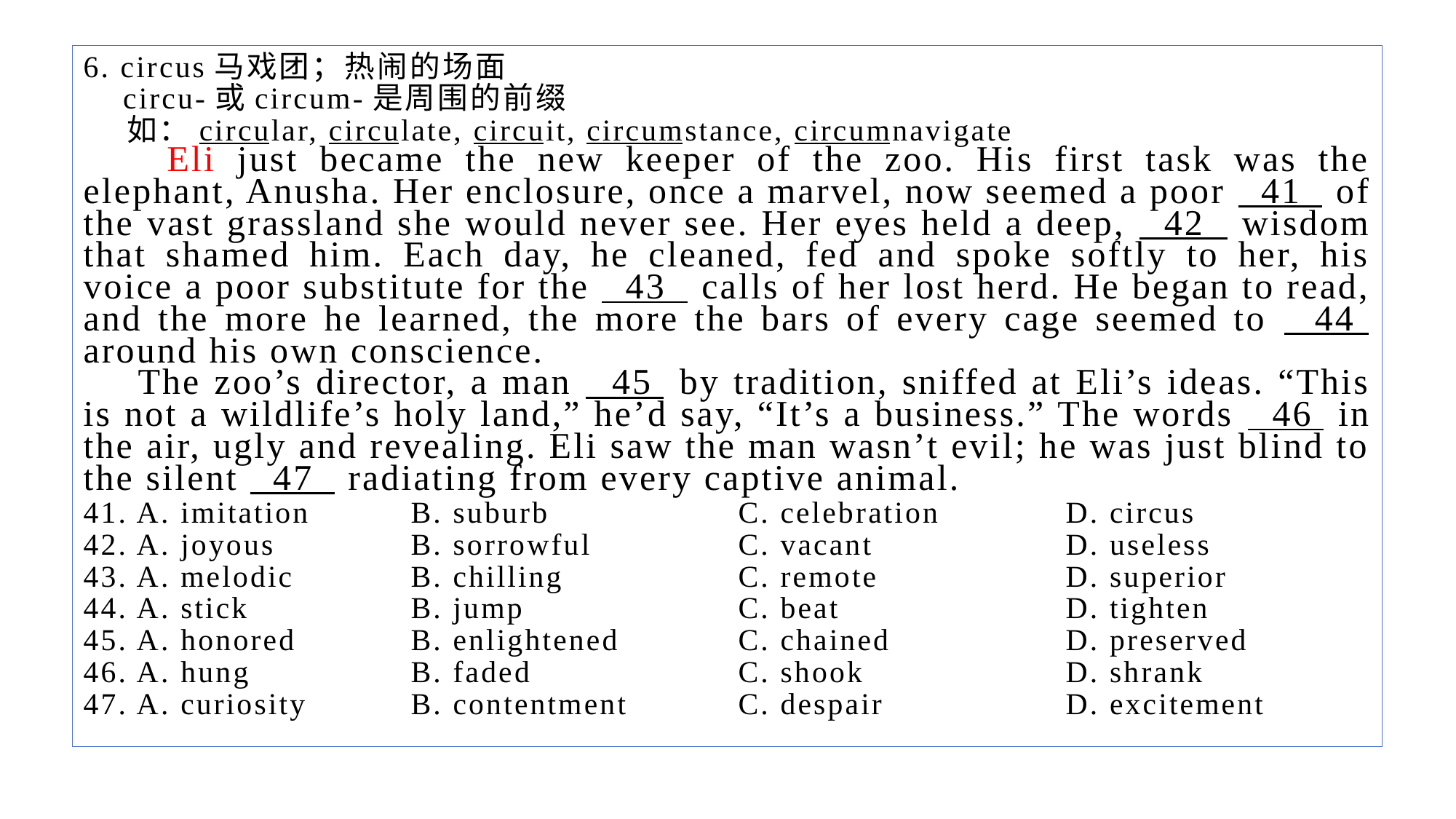

6. circus马戏团；热闹的场面
    circu-或circum-是周围的前缀
    如：circular, circulate, circuit, circumstance, circumnavigate
    Eli just became the new keeper of the zoo. His first task was the elephant, Anusha. Her enclosure, once a marvel, now seemed a poor   41   of the vast grassland she would never see. Her eyes held a deep,   42   wisdom that shamed him. Each day, he cleaned, fed and spoke softly to her, his voice a poor substitute for the   43   calls of her lost herd. He began to read, and the more he learned, the more the bars of every cage seemed to   44  around his own conscience.
The zoo’s director, a man   45  by tradition, sniffed at Eli’s ideas. “This is not a wildlife’s holy land,” he’d say, “It’s a business.” The words   46  in the air, ugly and revealing. Eli saw the man wasn’t evil; he was just blind to the silent   47   radiating from every captive animal.
41. A. imitation 	B. suburb 		C. celebration 		D. circus
42. A. joyous 		B. sorrowful 		C. vacant 		D. useless
43. A. melodic 	B. chilling 		C. remote 		D. superior
44. A. stick 		B. jump 		C. beat 		D. tighten
45. A. honored 	B. enlightened 	C. chained 		D. preserved
46. A. hung 		B. faded 		C. shook 		D. shrank
47. A. curiosity 	B. contentment 	C. despair 		D. excitement